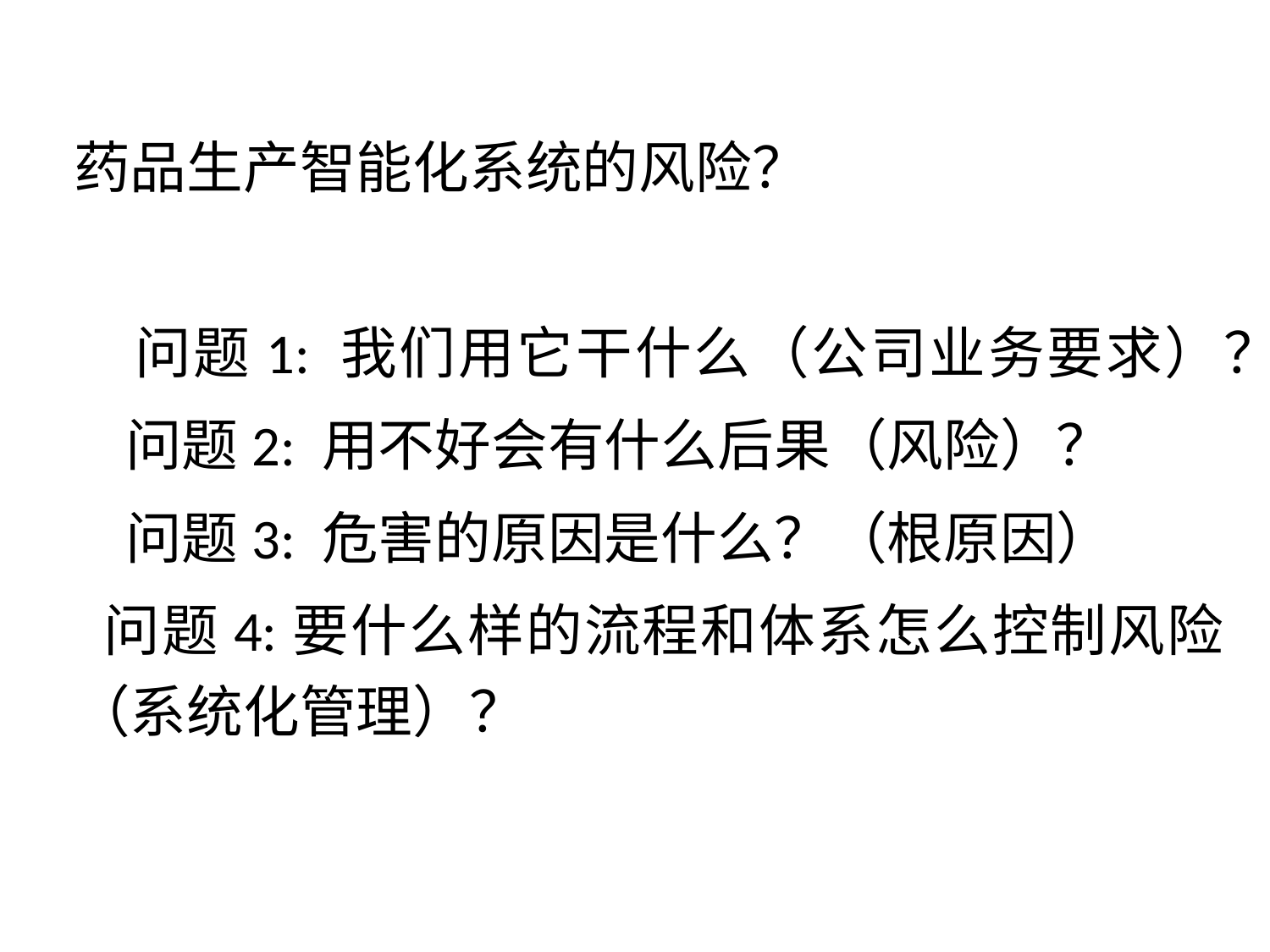

药品生产智能化系统的风险？

   问题1: 我们用它干什么（公司业务要求）？
   问题2: 用不好会有什么后果（风险）？
   问题3: 危害的原因是什么？（根原因）
 问题4:要什么样的流程和体系怎么控制风险（系统化管理）？